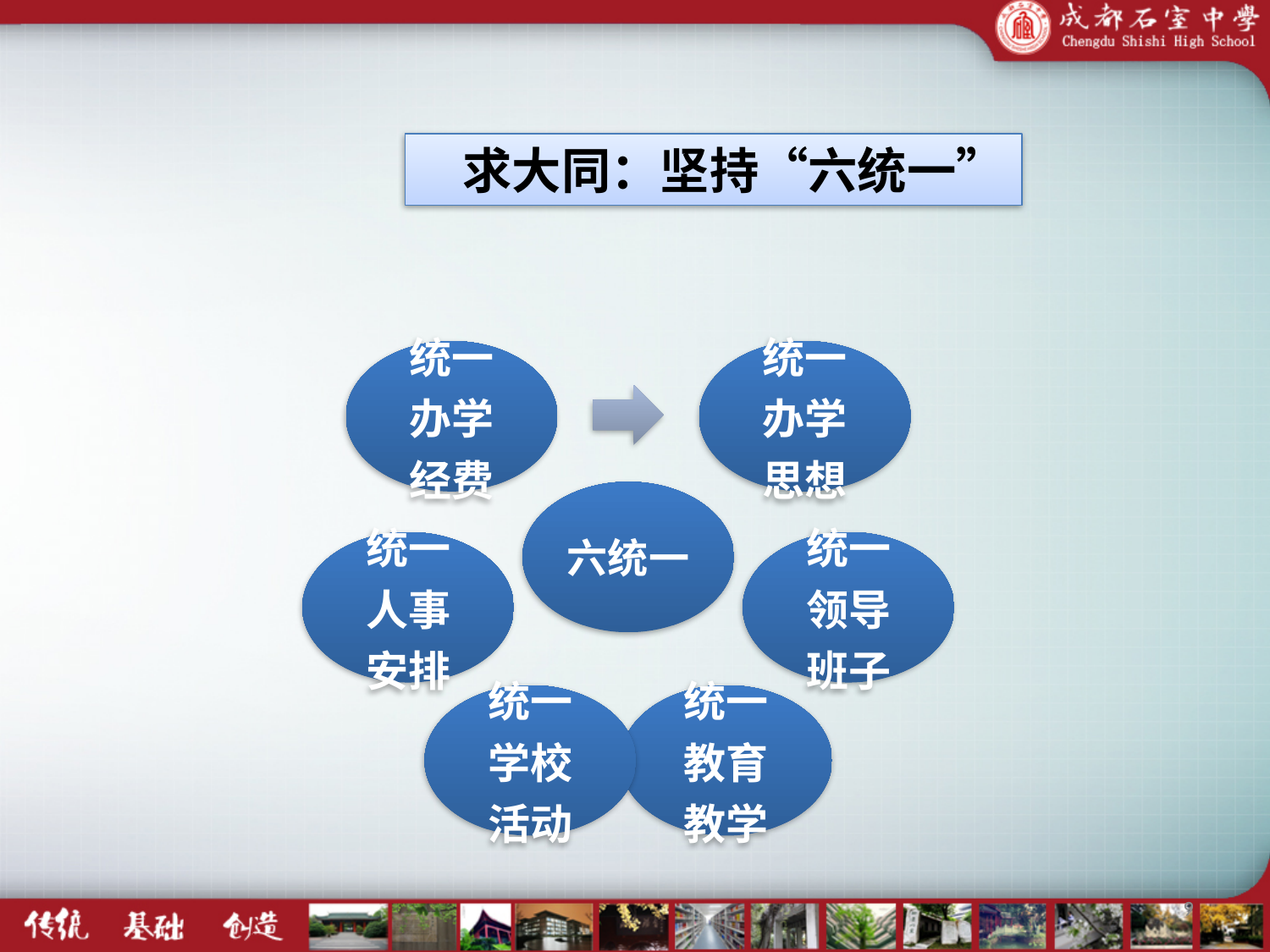

求大同：坚持“六统一”
六统一
统一办学思想
统一领导班子
统一教育教学
统一学校活动
统一人事安排
统一办学 经费
9